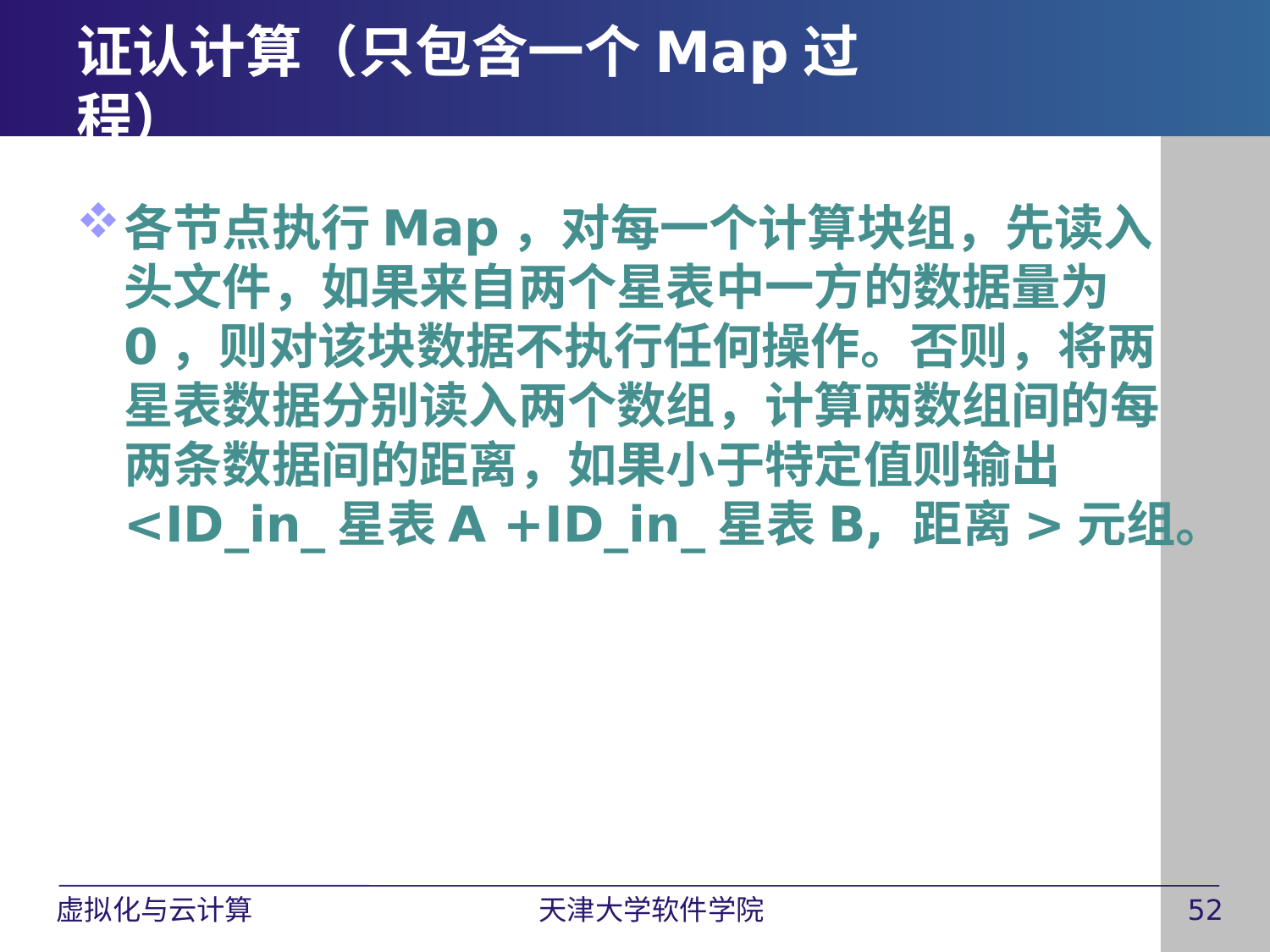

# 证认计算（只包含一个Map过程）
各节点执行Map，对每一个计算块组，先读入头文件，如果来自两个星表中一方的数据量为0，则对该块数据不执行任何操作。否则，将两星表数据分别读入两个数组，计算两数组间的每两条数据间的距离，如果小于特定值则输出<ID_in_星表A +ID_in_星表B, 距离>元组。